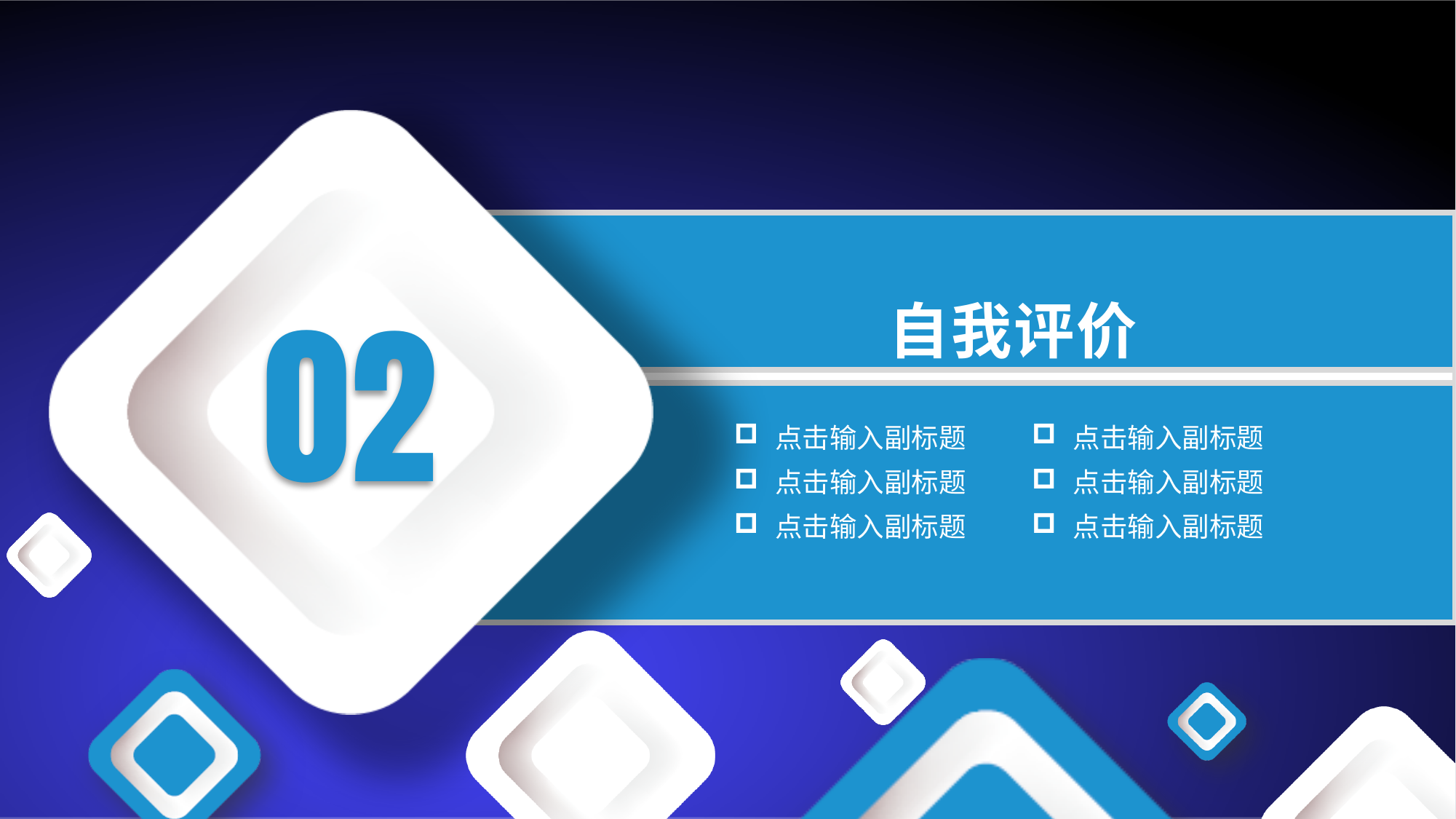

自我评价
02
点击输入副标题
点击输入副标题
点击输入副标题

点击输入副标题
点击输入副标题
点击输入副标题